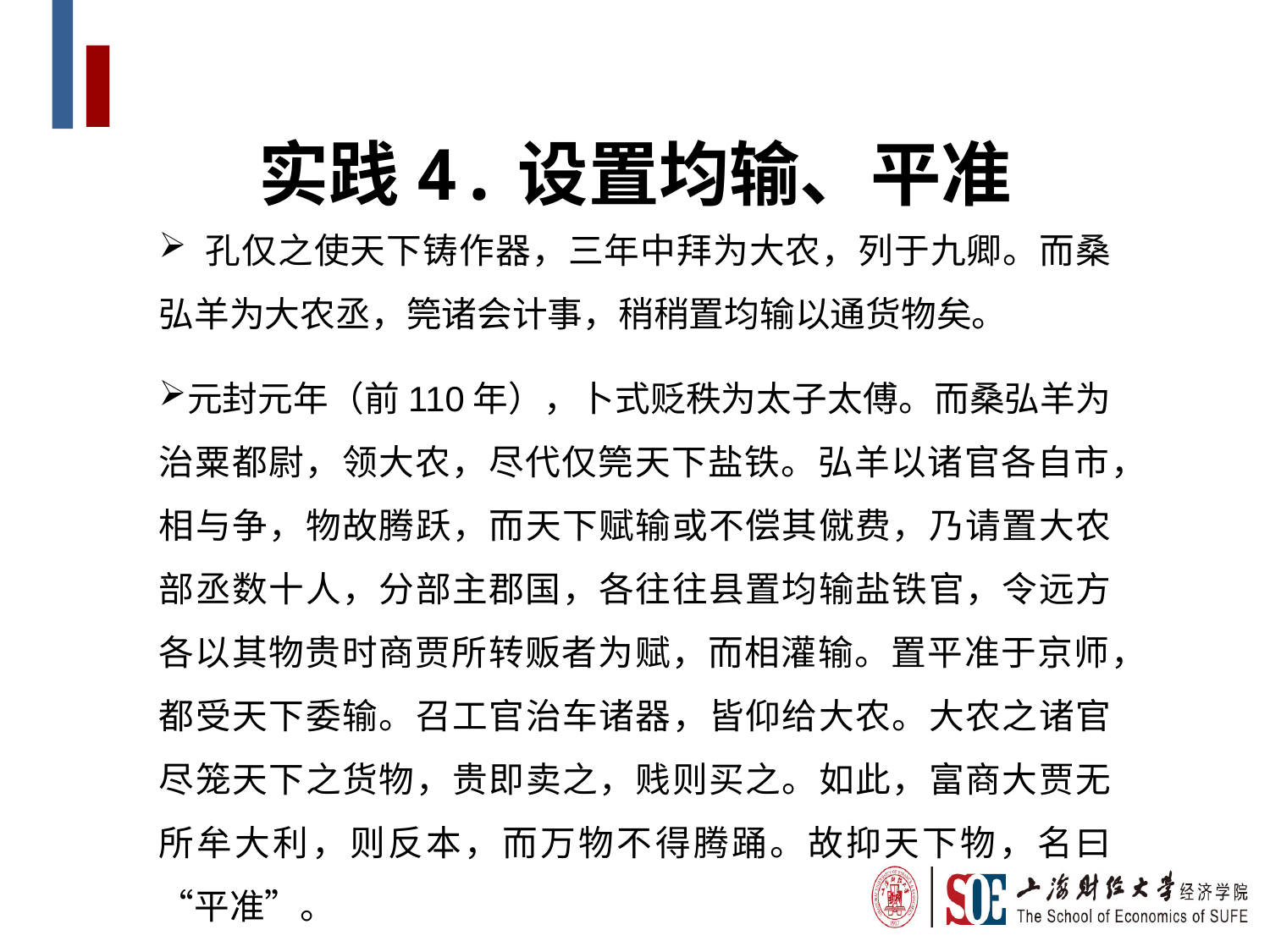

实践4.设置均输、平准
 孔仅之使天下铸作器，三年中拜为大农，列于九卿。而桑弘羊为大农丞，筦诸会计事，稍稍置均输以通货物矣。
元封元年（前110年），卜式贬秩为太子太傅。而桑弘羊为治粟都尉，领大农，尽代仅筦天下盐铁。弘羊以诸官各自市，相与争，物故腾跃，而天下赋输或不偿其僦费，乃请置大农部丞数十人，分部主郡国，各往往县置均输盐铁官，令远方各以其物贵时商贾所转贩者为赋，而相灌输。置平准于京师，都受天下委输。召工官治车诸器，皆仰给大农。大农之诸官尽笼天下之货物，贵即卖之，贱则买之。如此，富商大贾无所牟大利，则反本，而万物不得腾踊。故抑天下物，名曰“平准”。